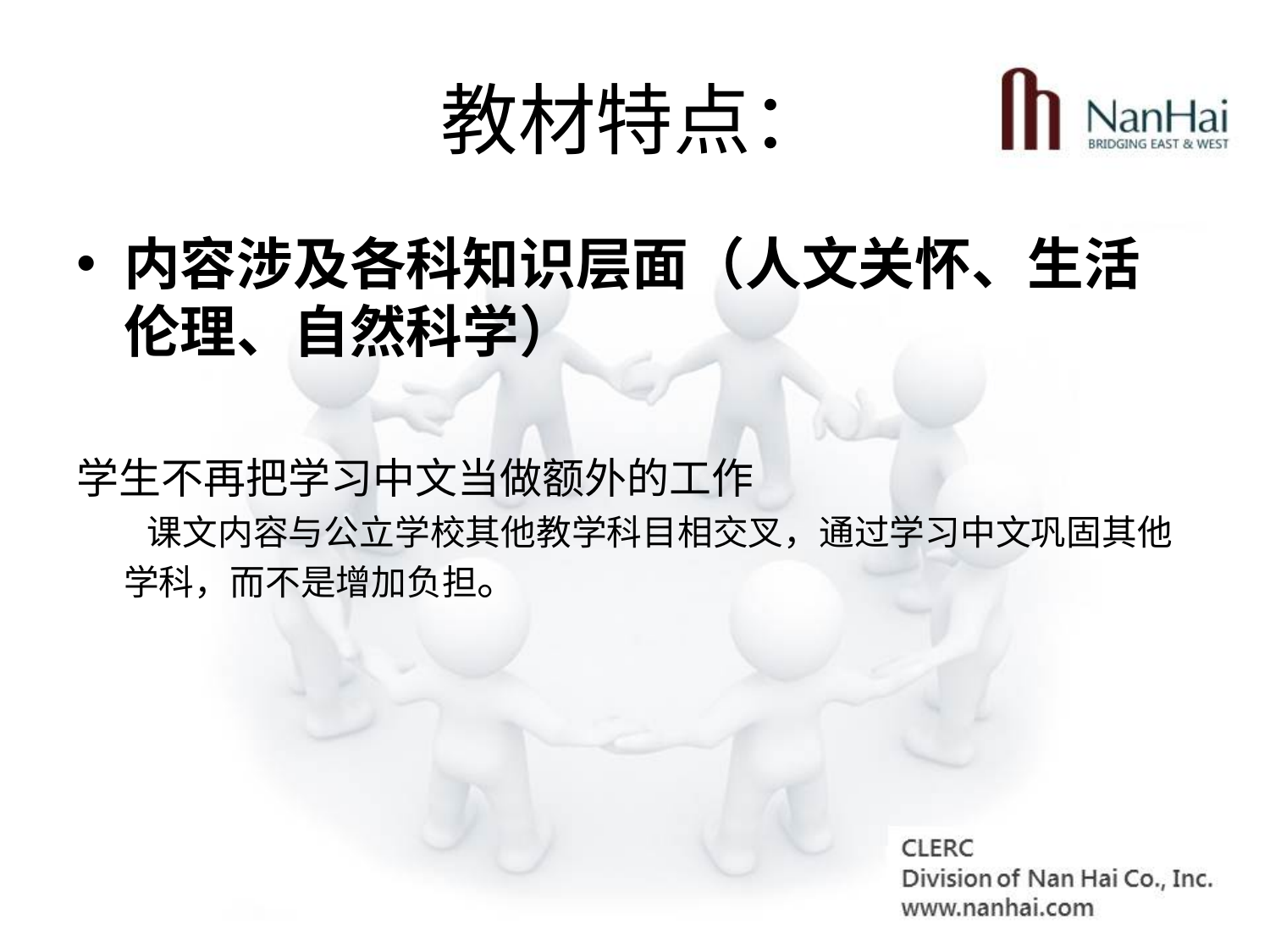

# 教材特点：
内容涉及各科知识层面（人文关怀、生活伦理、自然科学）

学生不再把学习中文当做额外的工作
        课文内容与公立学校其他教学科目相交叉，通过学习中文巩固其他学科，而不是增加负担。